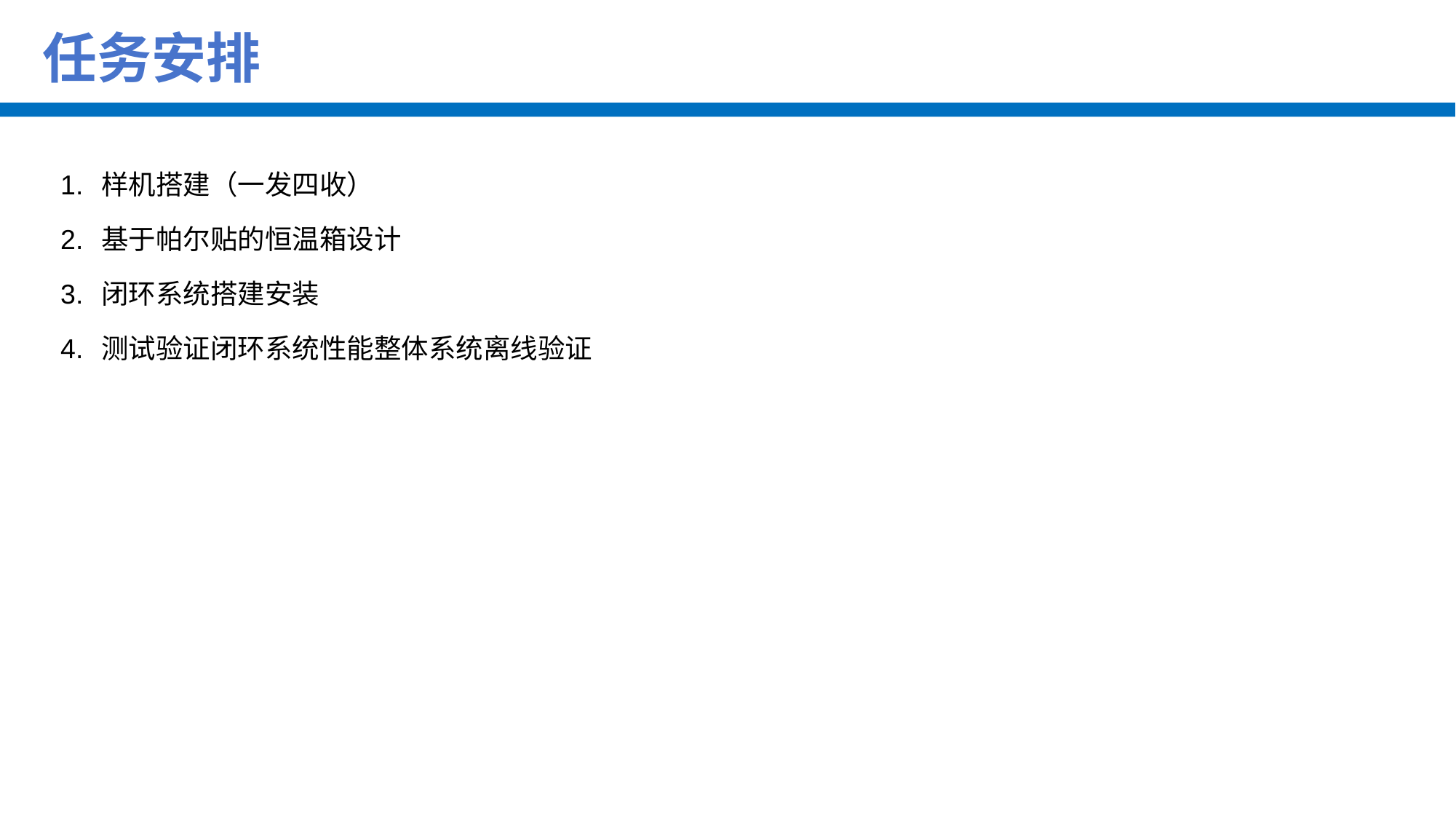

任务安排

样机搭建（一发四收）
基于帕尔贴的恒温箱设计
闭环系统搭建安装
测试验证闭环系统性能整体系统离线验证

10